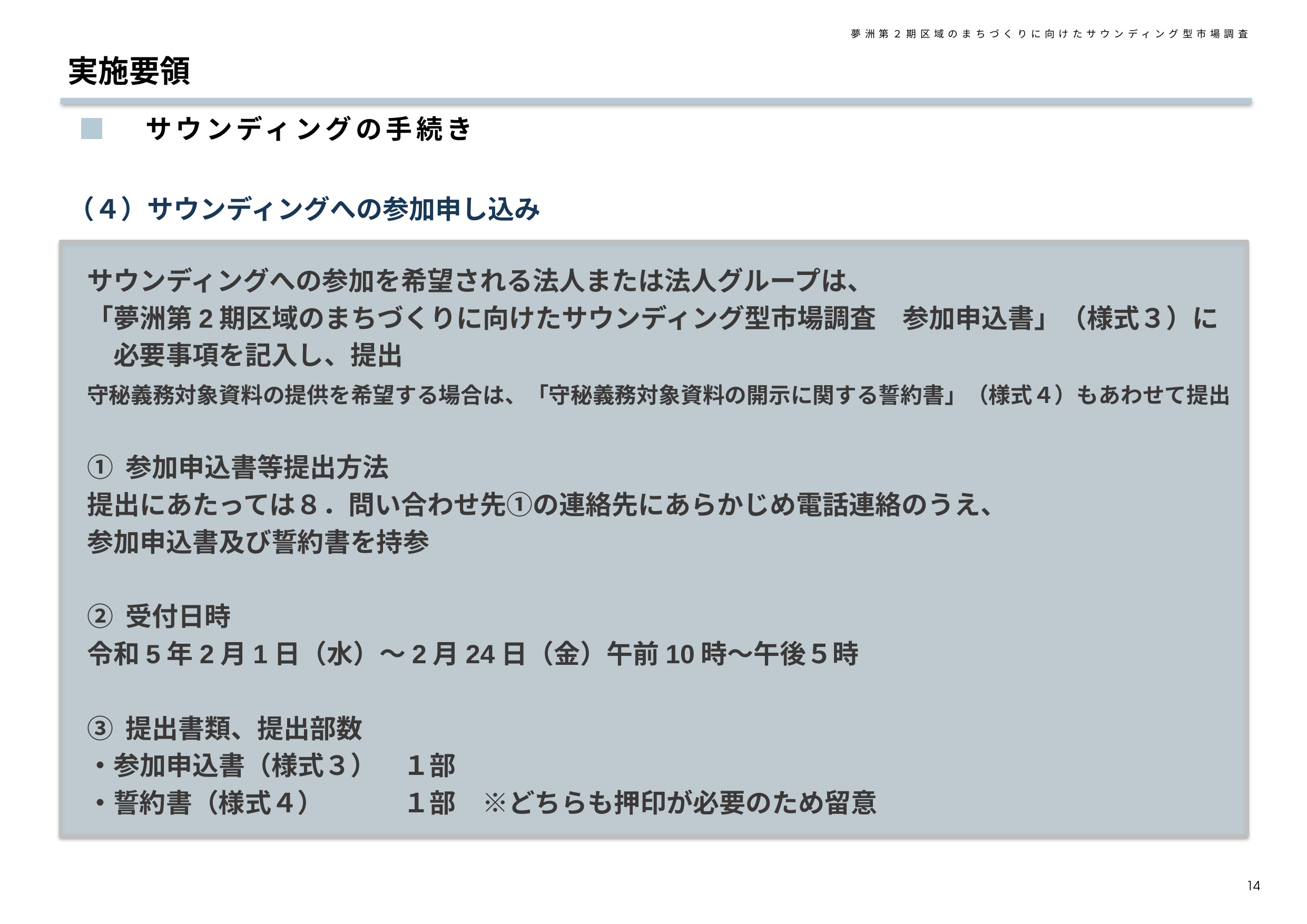

夢洲第２期区域のまちづくりに向けたサウンディング型市場調査
実施要領

■　サウンディングの手続き
（４）サウンディングへの参加申し込み

サウンディングへの参加を希望される法人または法人グループは、
「夢洲第2期区域のまちづくりに向けたサウンディング型市場調査　参加申込書」（様式３）に
　必要事項を記入し、提出
守秘義務対象資料の提供を希望する場合は、「守秘義務対象資料の開示に関する誓約書」（様式４）もあわせて提出

① 参加申込書等提出方法
提出にあたっては８．問い合わせ先①の連絡先にあらかじめ電話連絡のうえ、
参加申込書及び誓約書を持参

② 受付日時
令和5年2月1日（水）～2月24日（金）午前10時～午後５時

③ 提出書類、提出部数
・参加申込書（様式３）　１部
・誓約書（様式４）　　　１部　※どちらも押印が必要のため留意
14